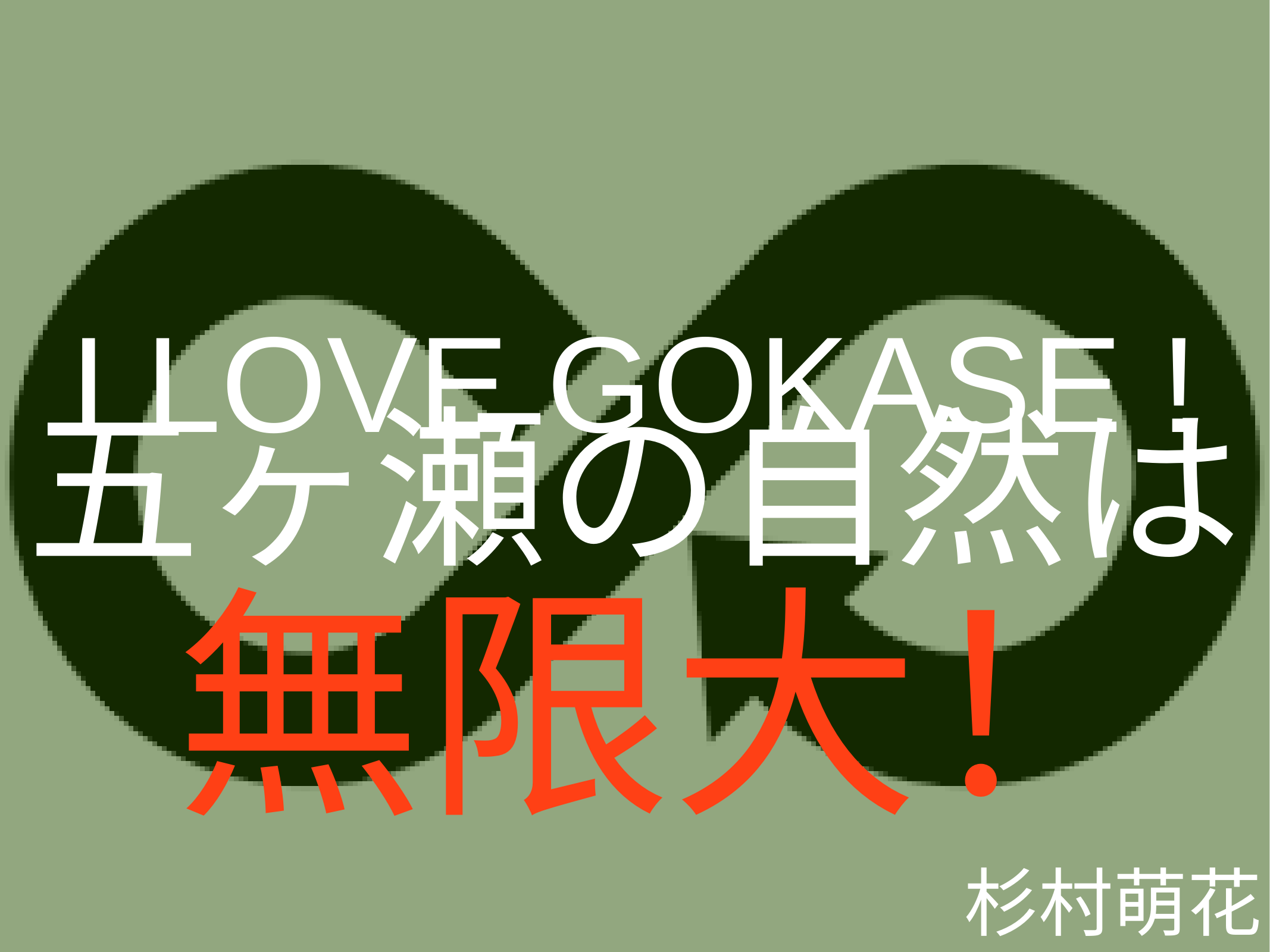

# I LOVE GOKASE !
五ヶ瀬の自然は

無限大！
杉村萌花